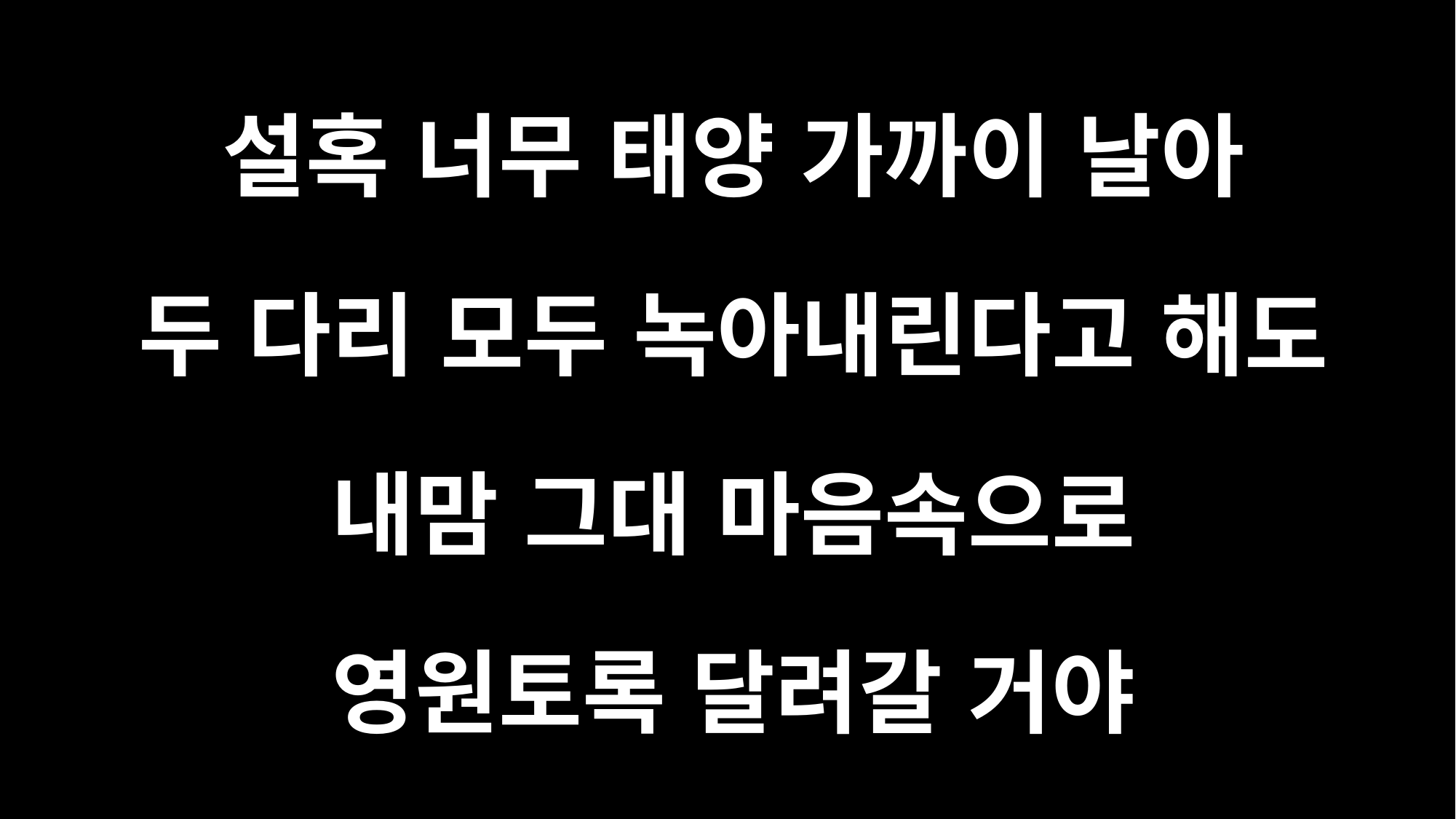

설혹 너무 태양 가까이 날아
두 다리 모두 녹아내린다고 해도
내맘 그대 마음속으로
영원토록 달려갈 거야